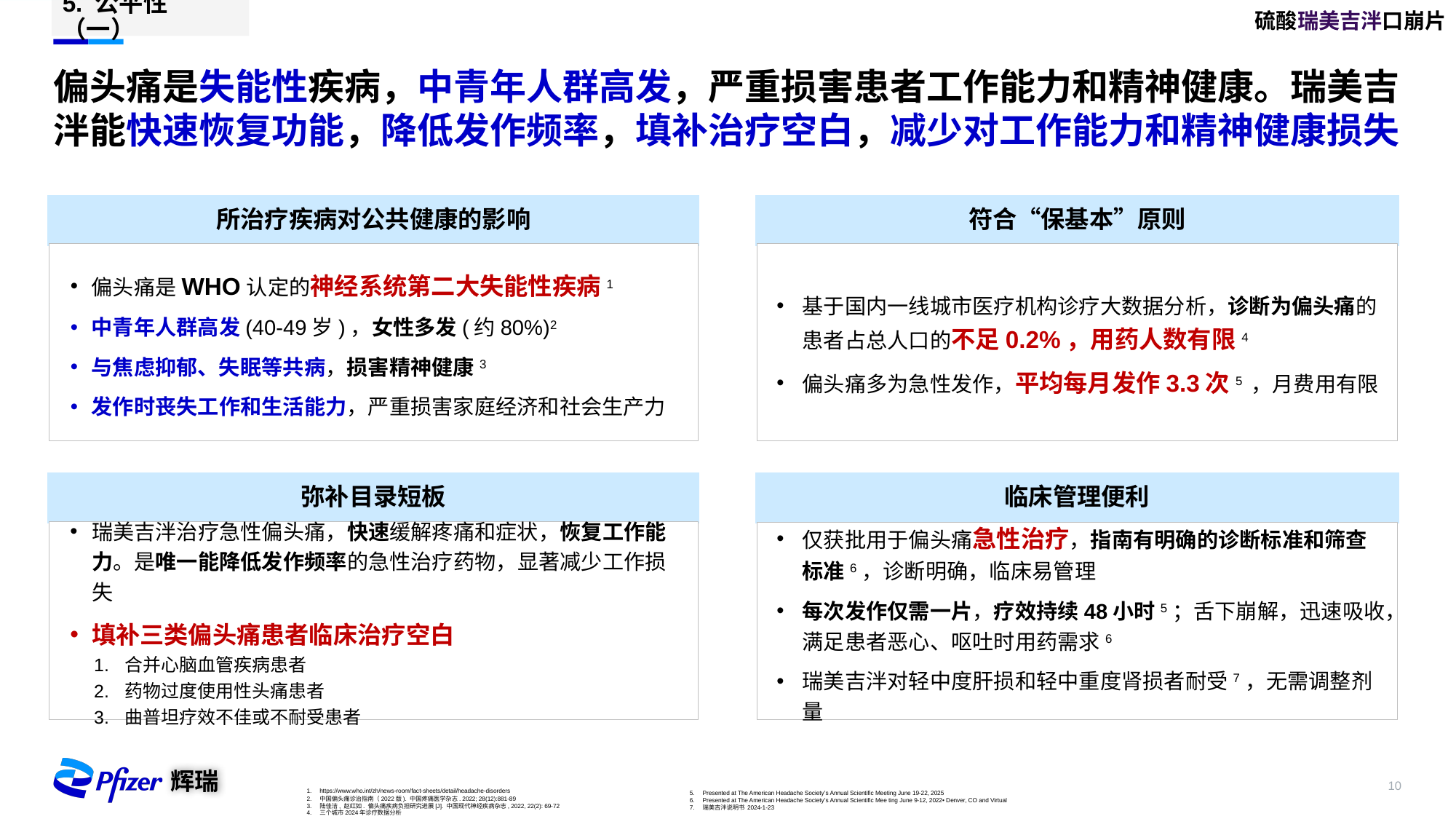

硫酸瑞美吉泮口崩片
5. 公平性（一）
# 偏头痛是失能性疾病，中青年人群高发，严重损害患者工作能力和精神健康。瑞美吉泮能快速恢复功能，降低发作频率，填补治疗空白，减少对工作能力和精神健康损失
所治疗疾病对公共健康的影响
符合“保基本”原则
基于国内一线城市医疗机构诊疗大数据分析，诊断为偏头痛的患者占总人口的不足0.2%，用药人数有限4
偏头痛多为急性发作，平均每月发作3.3次5 ，月费用有限
偏头痛是WHO认定的神经系统第二大失能性疾病1
中青年人群高发(40-49岁)，女性多发(约80%)2
与焦虑抑郁、失眠等共病，损害精神健康3
发作时丧失工作和生活能力，严重损害家庭经济和社会生产力
弥补目录短板
临床管理便利
瑞美吉泮治疗急性偏头痛，快速缓解疼痛和症状，恢复工作能力。是唯一能降低发作频率的急性治疗药物，显著减少工作损失
填补三类偏头痛患者临床治疗空白
合并心脑血管疾病患者
药物过度使用性头痛患者
曲普坦疗效不佳或不耐受患者
仅获批用于偏头痛急性治疗，指南有明确的诊断标准和筛查标准6，诊断明确，临床易管理
每次发作仅需一片，疗效持续48小时5；舌下崩解，迅速吸收，满足患者恶心、呕吐时用药需求6
瑞美吉泮对轻中度肝损和轻中重度肾损者耐受7，无需调整剂量
https://www.who.int/zh/news-room/fact-sheets/detail/headache-disorders
中国偏头痛诊治指南（2022版). 中国疼痛医学杂志. 2022; 28(12):881-89
陆佳洁, 赵红如. 偏头痛疾病负担研究进展[J]. 中国现代神经疾病杂志, 2022, 22(2): 69-72
三个城市2024年诊疗数据分析
Presented at The American Headache Society’s Annual Scientific Meeting June 19-22, 2025
Presented at The American Headache Society’s Annual Scientific Mee ting June 9-12, 2022• Denver, CO and Virtual
瑞美吉泮说明书 2024-1-23